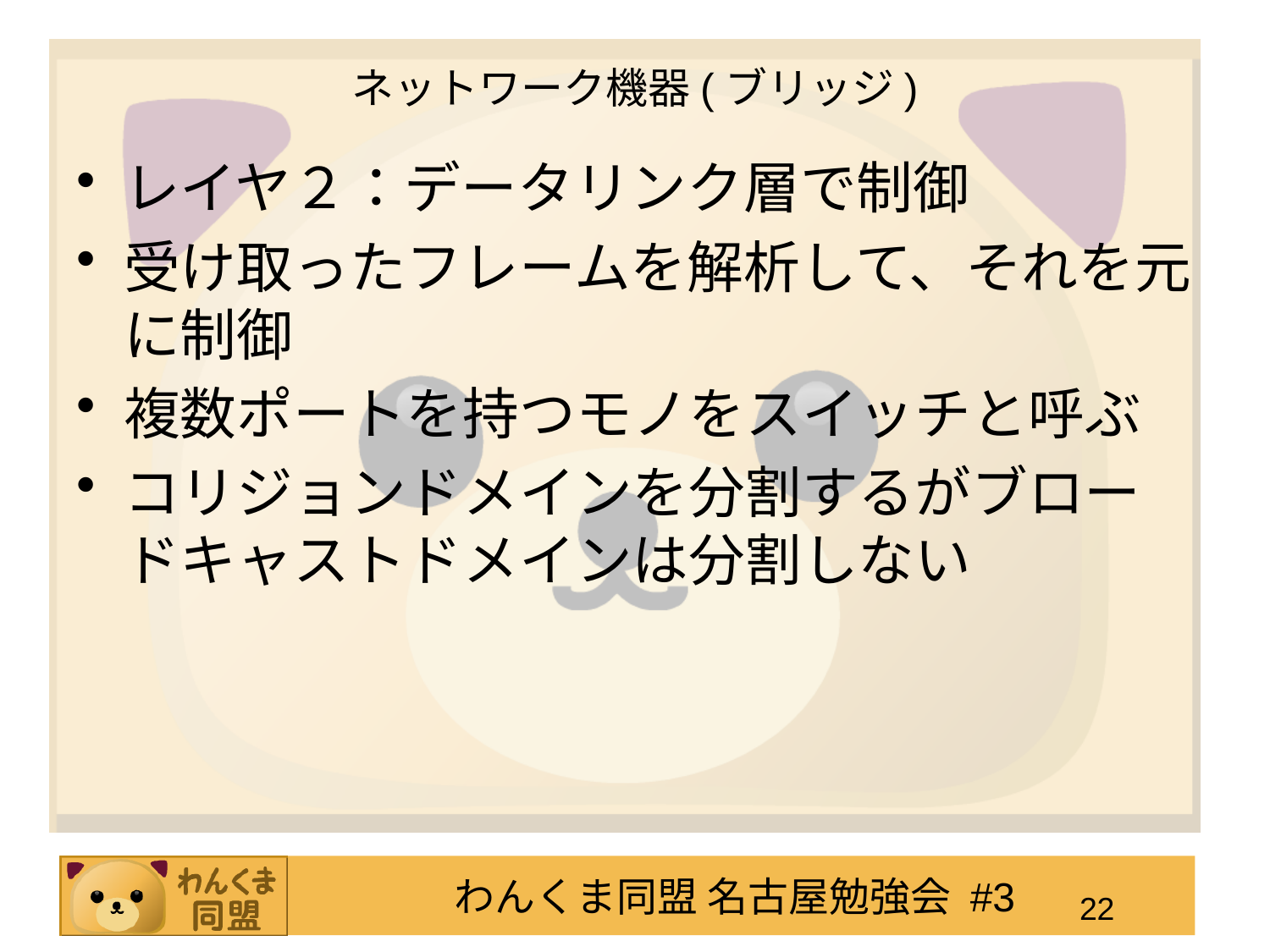

# ネットワーク機器(ブリッジ)
レイヤ２：データリンク層で制御
受け取ったフレームを解析して、それを元に制御
複数ポートを持つモノをスイッチと呼ぶ
コリジョンドメインを分割するがブロードキャストドメインは分割しない